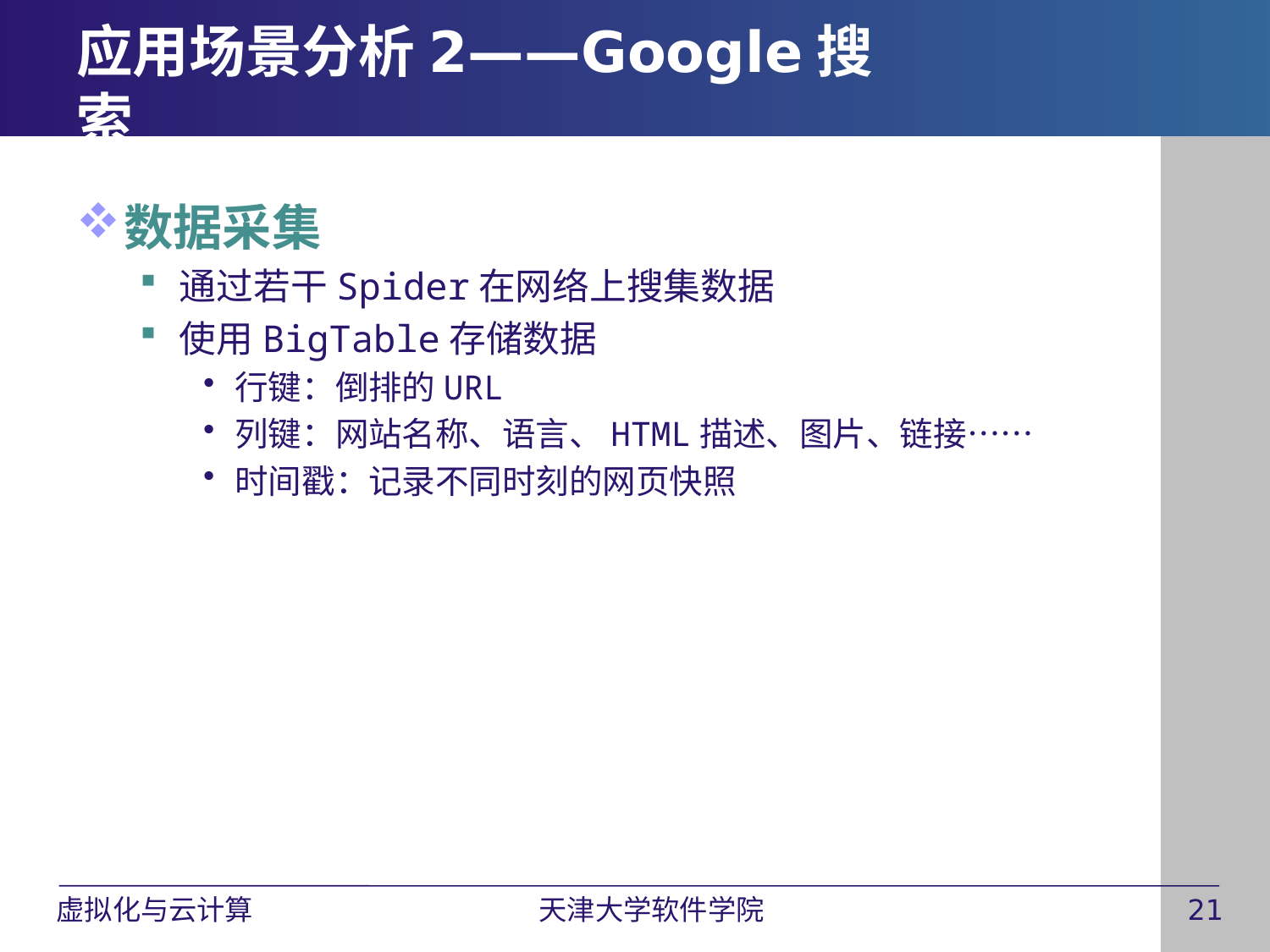

应用场景分析2——Google搜索
数据采集
通过若干Spider在网络上搜集数据
使用BigTable存储数据
行键：倒排的URL
列键：网站名称、语言、HTML描述、图片、链接……
时间戳：记录不同时刻的网页快照